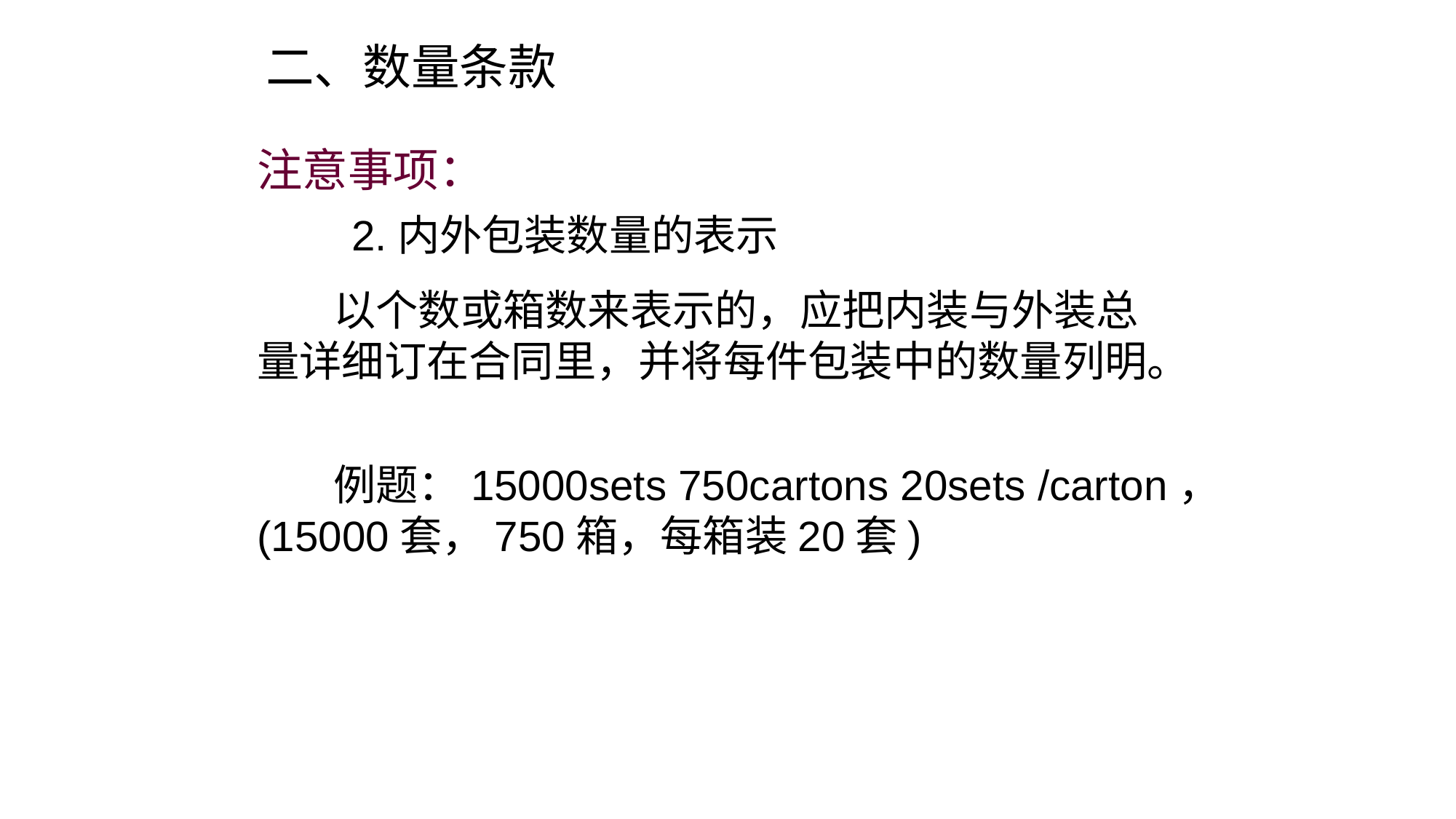

二、数量条款
注意事项：
        2.内外包装数量的表示
       以个数或箱数来表示的，应把内装与外装总量详细订在合同里，并将每件包装中的数量列明。
       例题：15000sets 750cartons 20sets /carton，(15000套，750箱，每箱装20套)